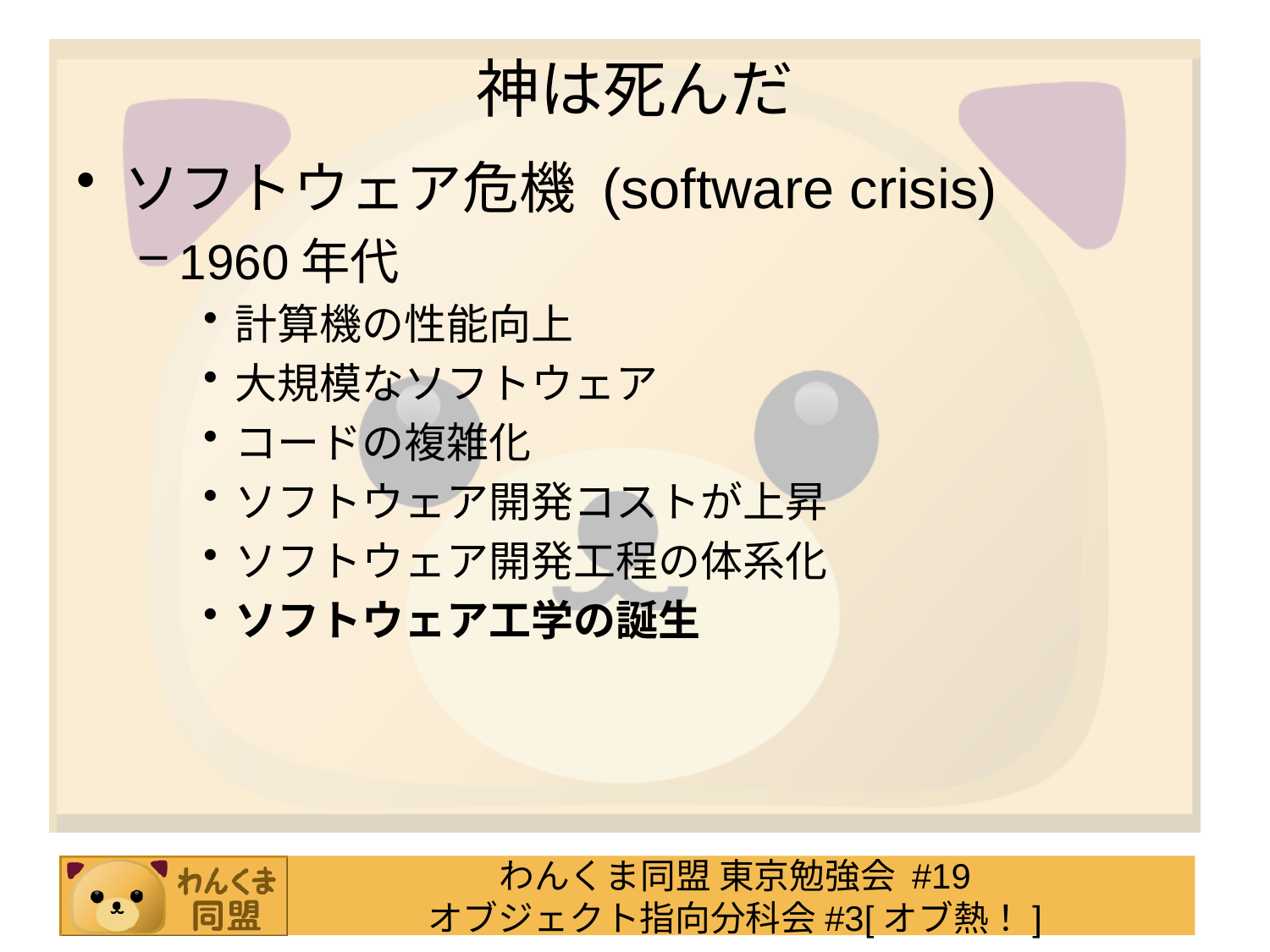

# 神は死んだ
ソフトウェア危機 (software crisis)
1960年代
計算機の性能向上
大規模なソフトウェア
コードの複雑化
ソフトウェア開発コストが上昇
ソフトウェア開発工程の体系化
ソフトウェア工学の誕生